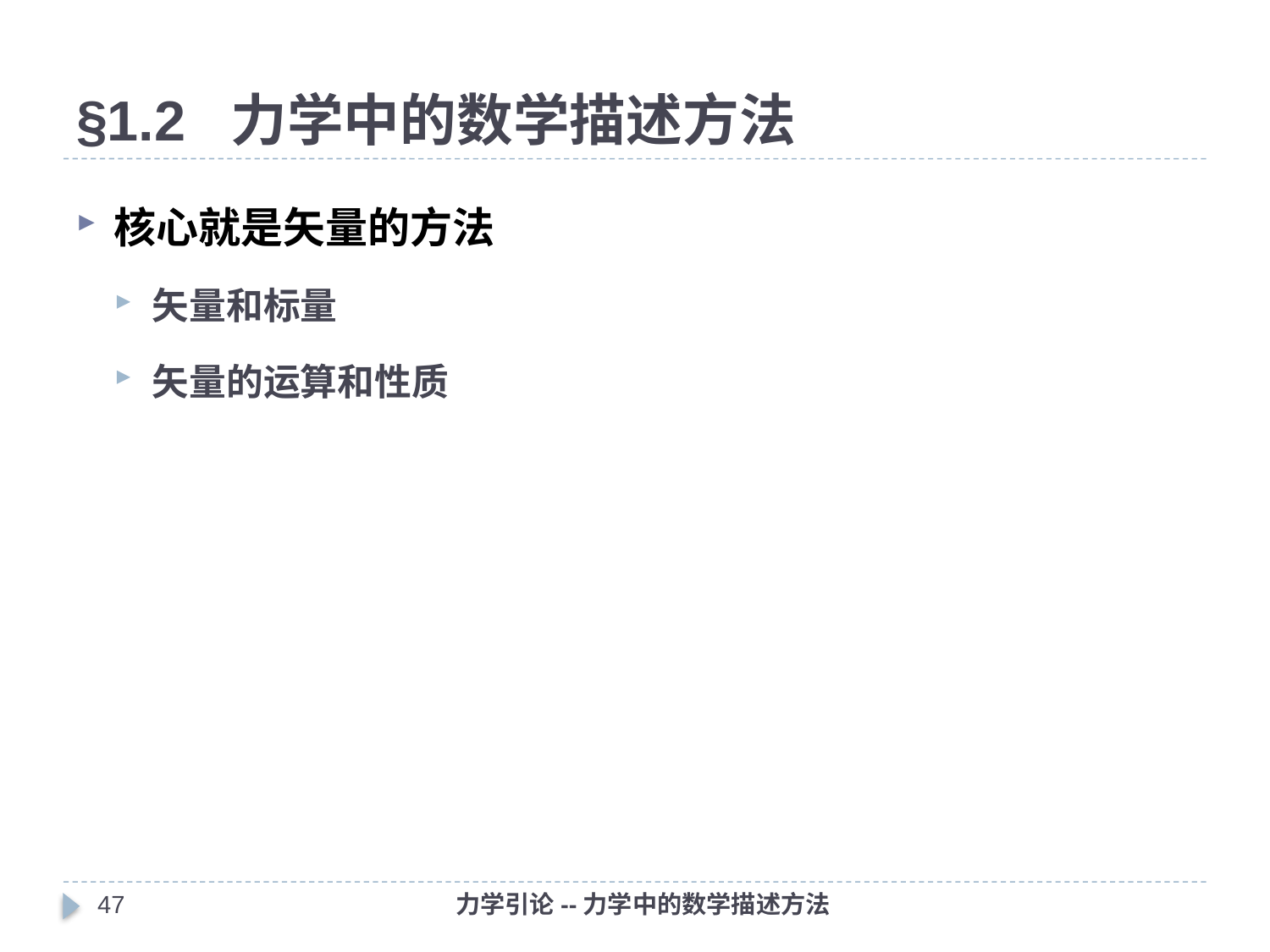

# §1.2  力学中的数学描述方法
核心就是矢量的方法
矢量和标量
矢量的运算和性质

47
力学引论--力学中的数学描述方法